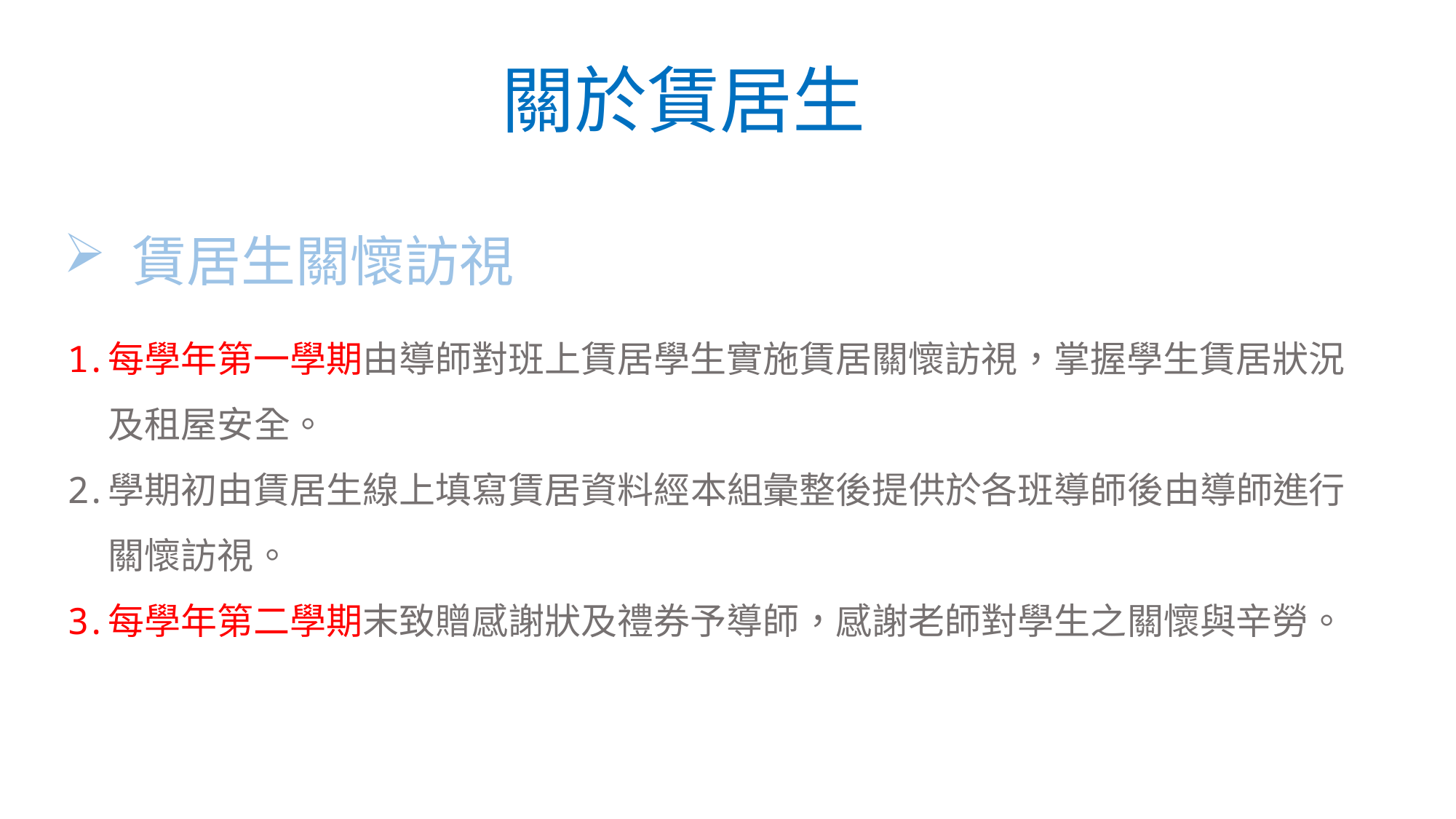

關於賃居生
賃居生關懷訪視
每學年第一學期由導師對班上賃居學生實施賃居關懷訪視，掌握學生賃居狀況及租屋安全。
學期初由賃居生線上填寫賃居資料經本組彙整後提供於各班導師後由導師進行關懷訪視。
每學年第二學期末致贈感謝狀及禮券予導師，感謝老師對學生之關懷與辛勞。